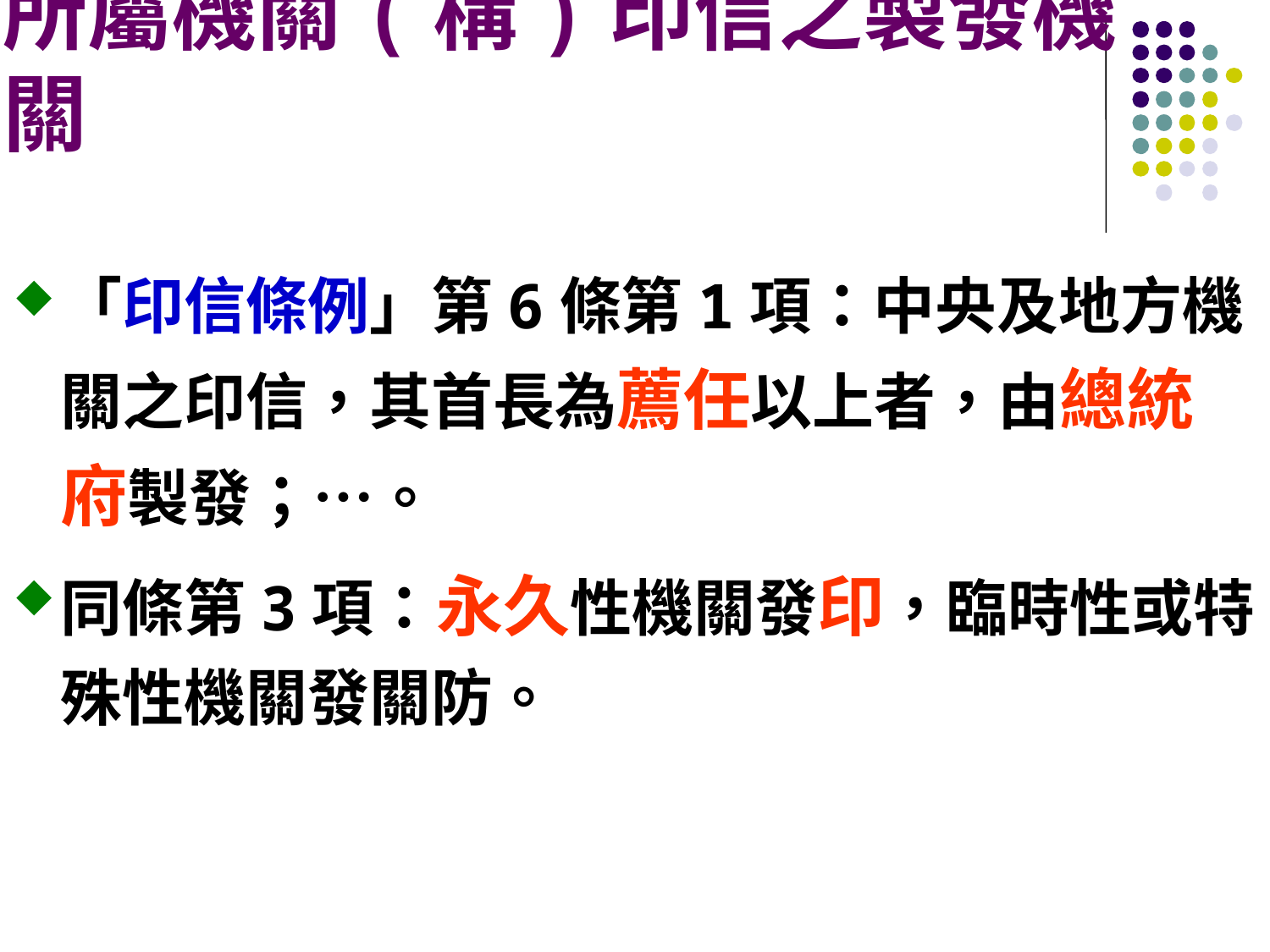

# 所屬機關(構)印信之製發機關
「印信條例」第6條第1項：中央及地方機關之印信，其首長為薦任以上者，由總統府製發；…。
同條第3項：永久性機關發印，臨時性或特殊性機關發關防。